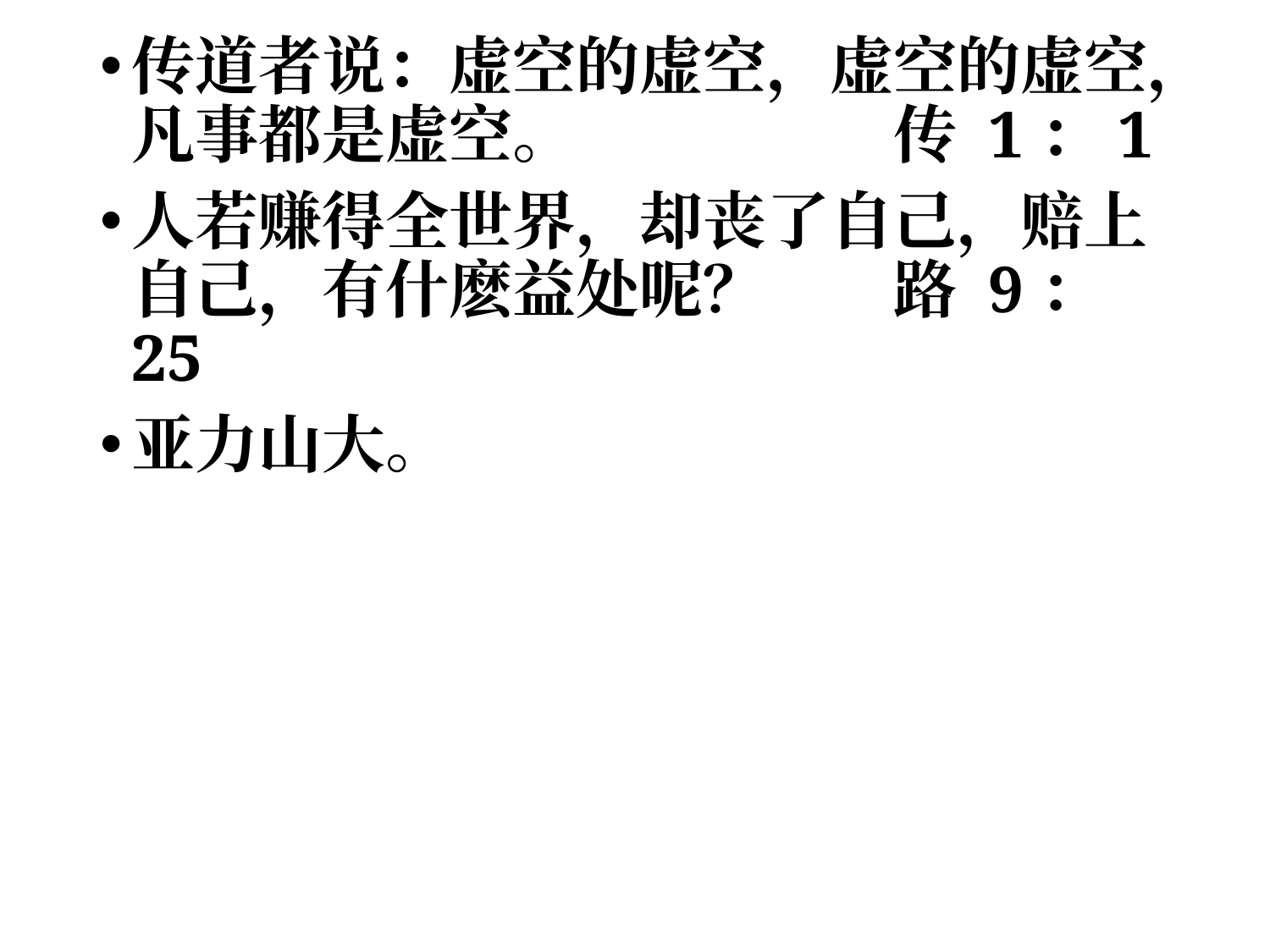

传道者说：虚空的虚空，虚空的虚空，凡事都是虚空。			传 1：1
人若赚得全世界，却丧了自己，赔上自己，有什麽益处呢？	路 9：25
亚力山大。